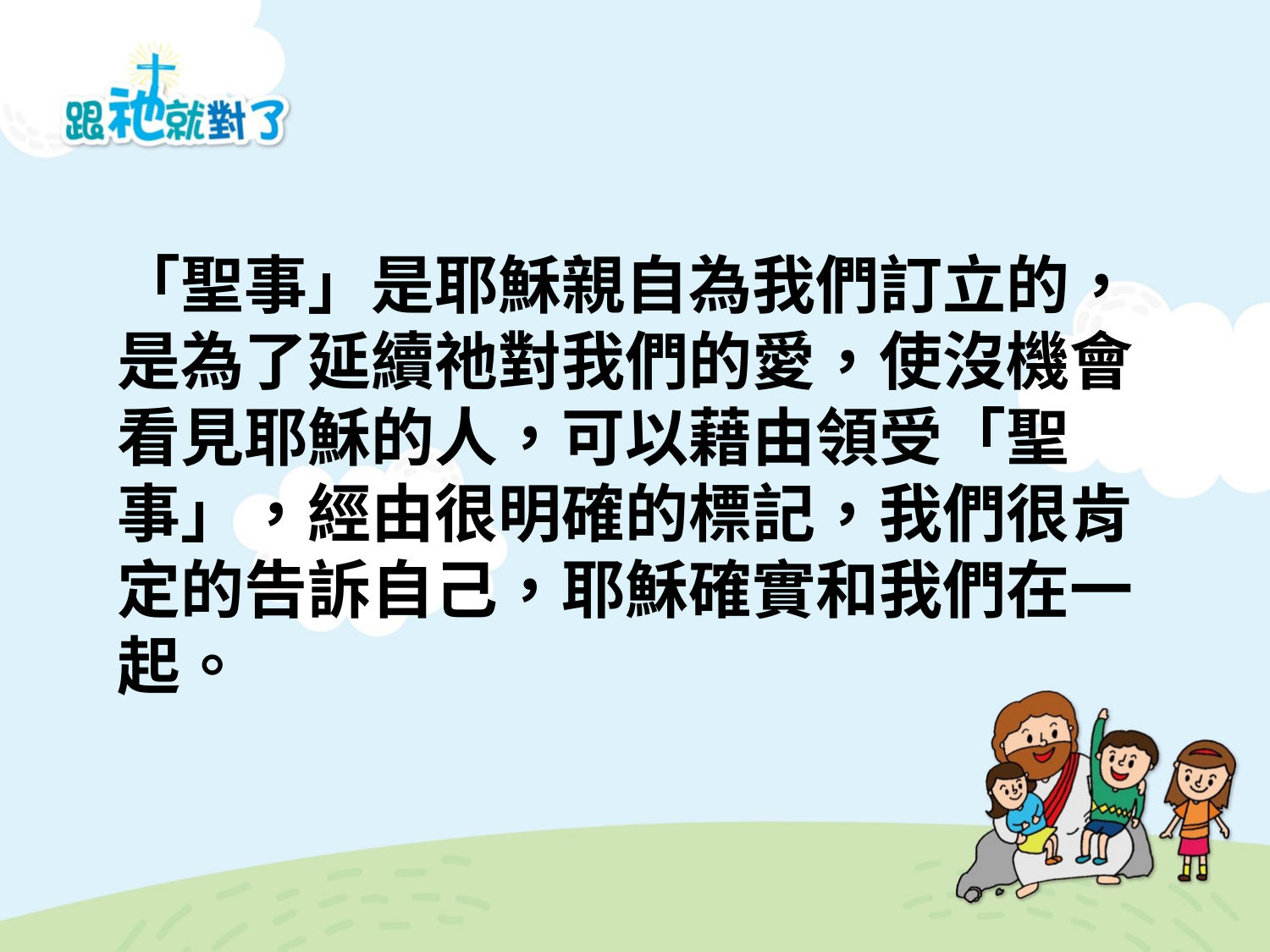

「聖事」是耶穌親自為我們訂立的，是為了延續祂對我們的愛，使沒機會看見耶穌的人，可以藉由領受「聖事」，經由很明確的標記，我們很肯定的告訴自己，耶穌確實和我們在一起。